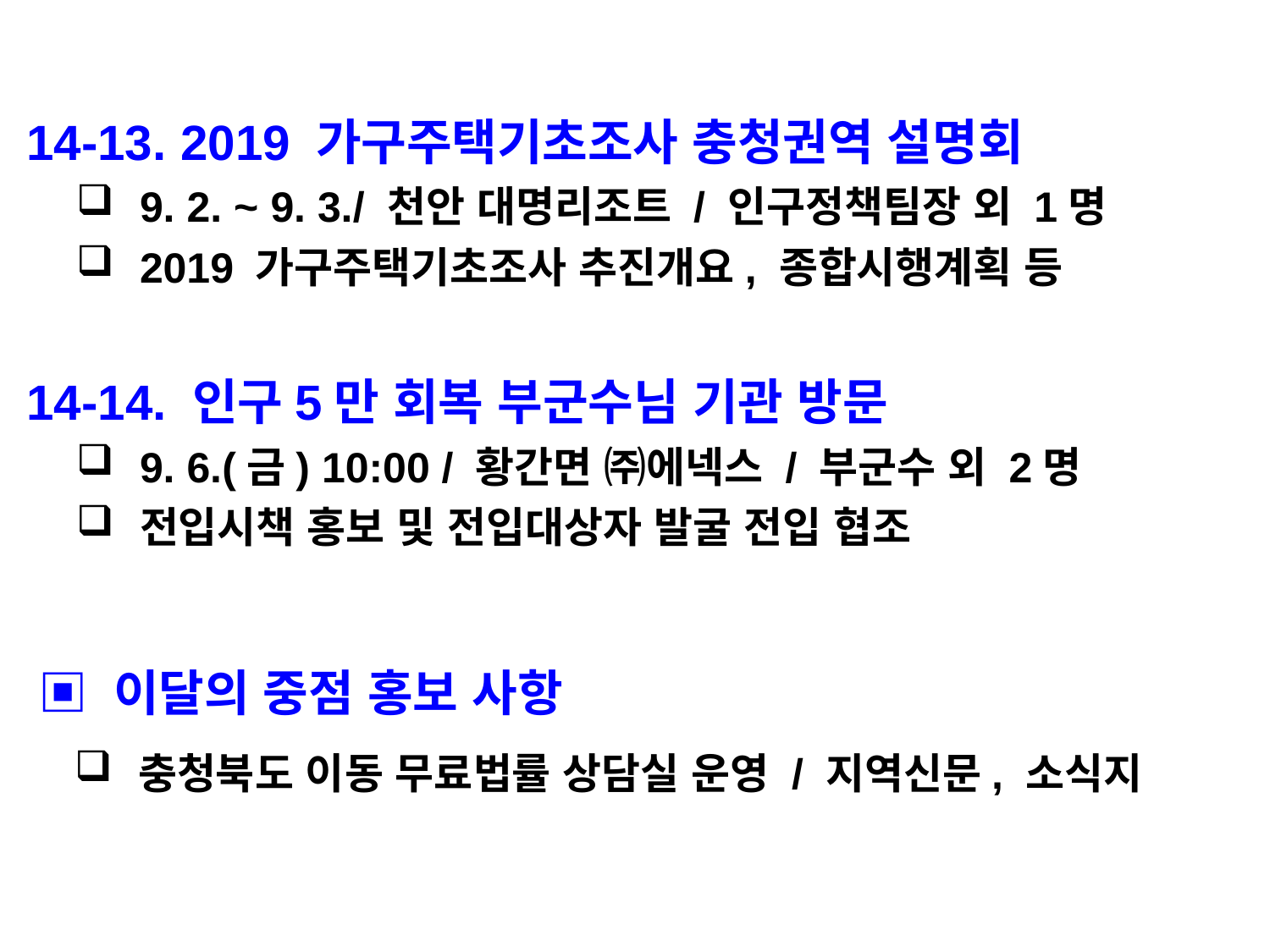

14-13. 2019 가구주택기초조사 충청권역 설명회
9. 2. ~ 9. 3./ 천안 대명리조트 / 인구정책팀장 외 1명
2019 가구주택기초조사 추진개요, 종합시행계획 등

 14-14. 인구5만 회복 부군수님 기관 방문
9. 6.(금) 10:00 / 황간면 ㈜에넥스 / 부군수 외 2명
전입시책 홍보 및 전입대상자 발굴 전입 협조

  ▣ 이달의 중점 홍보 사항
충청북도 이동 무료법률 상담실 운영 / 지역신문, 소식지